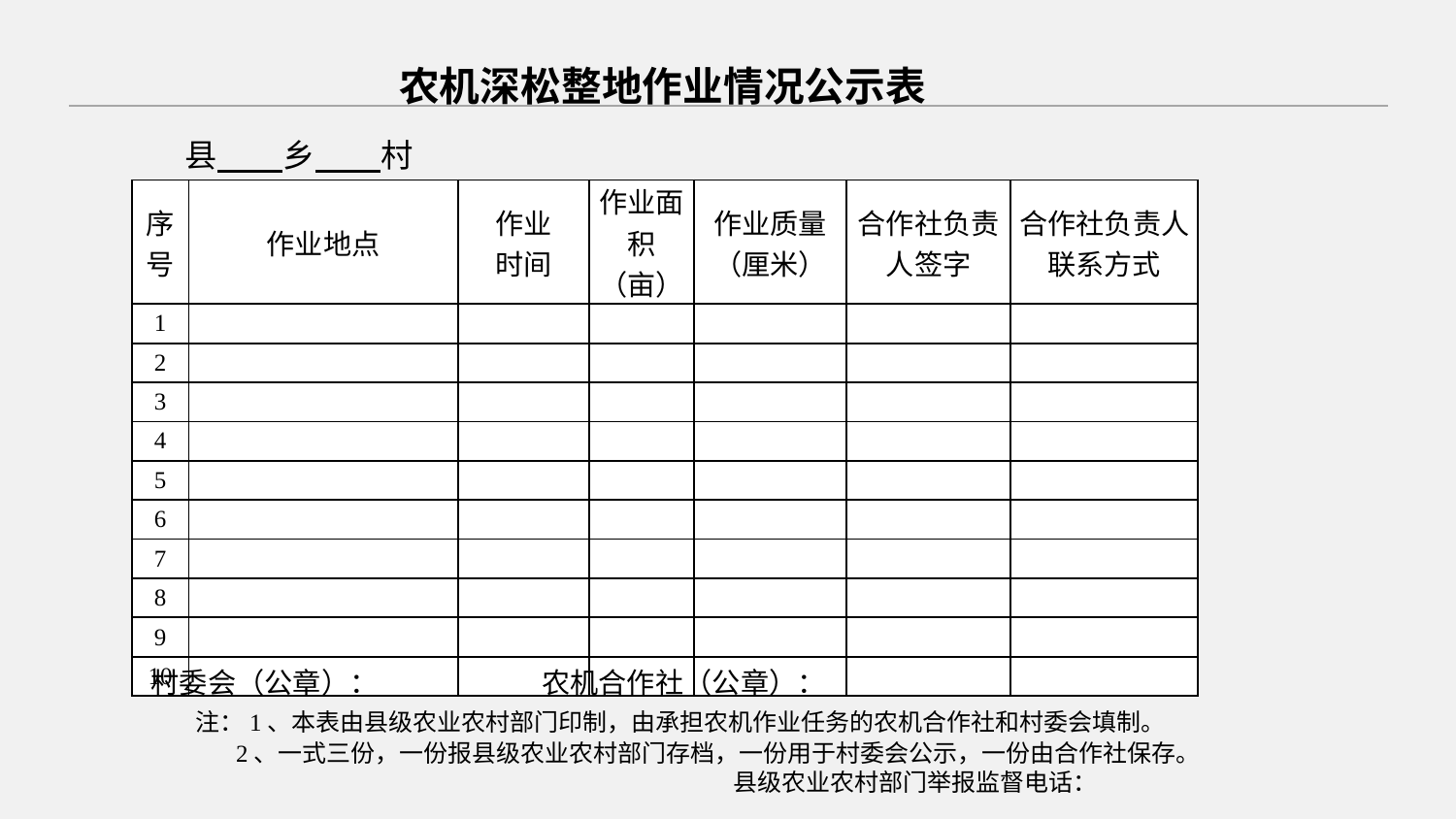

农机深松整地作业情况公示表
县         乡         村
| 序号 | 作业地点 | 作业 时间 | 作业面积（亩） | 作业质量 （厘米） | 合作社负责人签字 | 合作社负责人 联系方式 |
| --- | --- | --- | --- | --- | --- | --- |
| 1 |  |  |  |  |  |  |
| 2 |  |  |  |  |  |  |
| 3 |  |  |  |  |  |  |
| 4 |  |  |  |  |  |  |
| 5 |  |  |  |  |  |  |
| 6 |  |  |  |  |  |  |
| 7 |  |  |  |  |  |  |
| 8 |  |  |  |  |  |  |
| 9 |  |  |  |  |  |  |
| 10 |  |  |  |  |  |  |
村委会（公章）：                          农机合作社（公章）：
     注：1、本表由县级农业农村部门印制，由承担农机作业任务的农机合作社和村委会填制。
                         2、一式三份，一份报县级农业农村部门存档，一份用于村委会公示，一份由合作社保存。
                                                                                                                                                                                                                         县级农业农村部门举报监督电话：